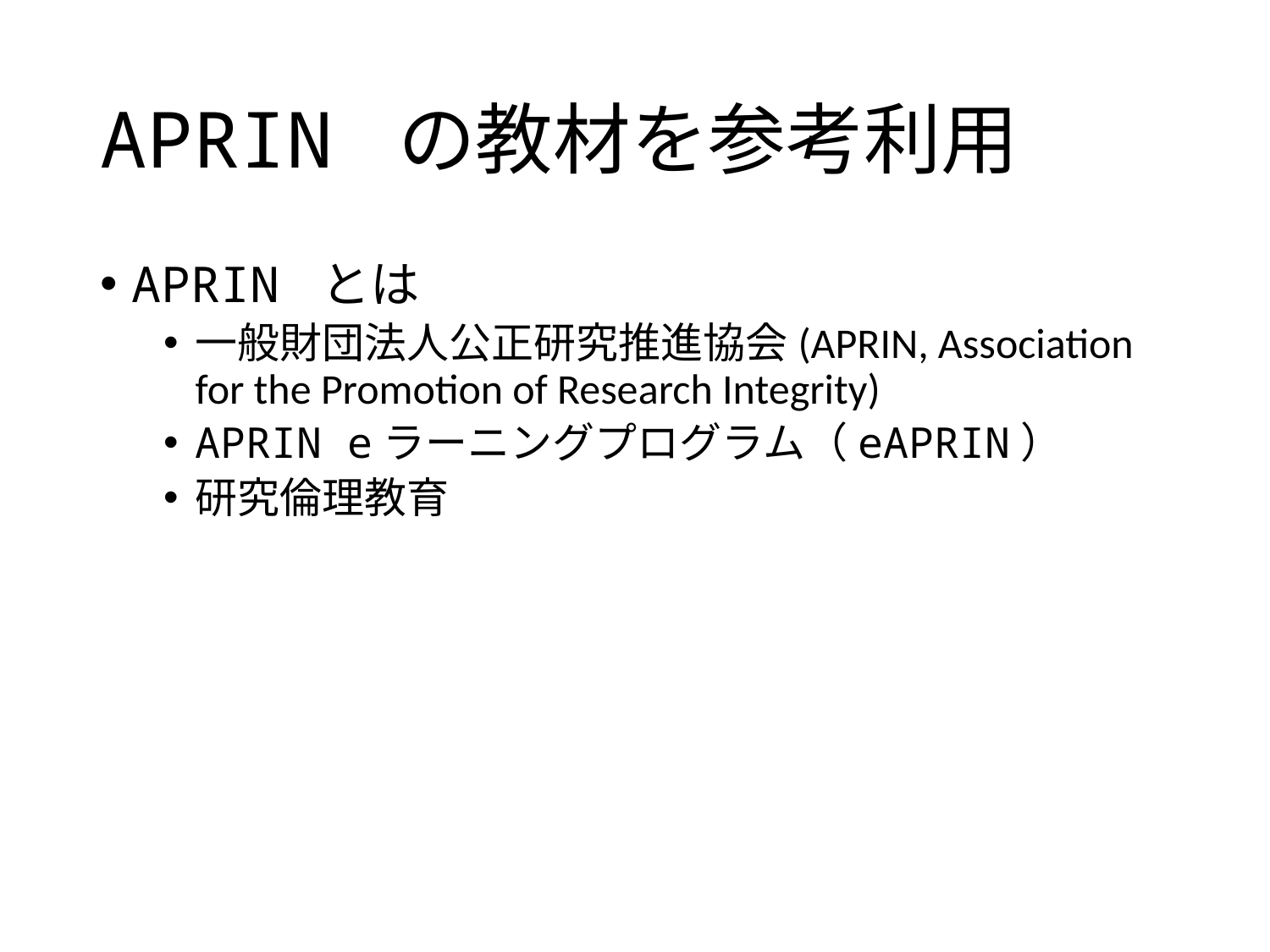

# APRIN の教材を参考利用
APRIN とは
一般財団法人公正研究推進協会(APRIN, Association for the Promotion of Research Integrity)
APRIN eラーニングプログラム（eAPRIN）
研究倫理教育